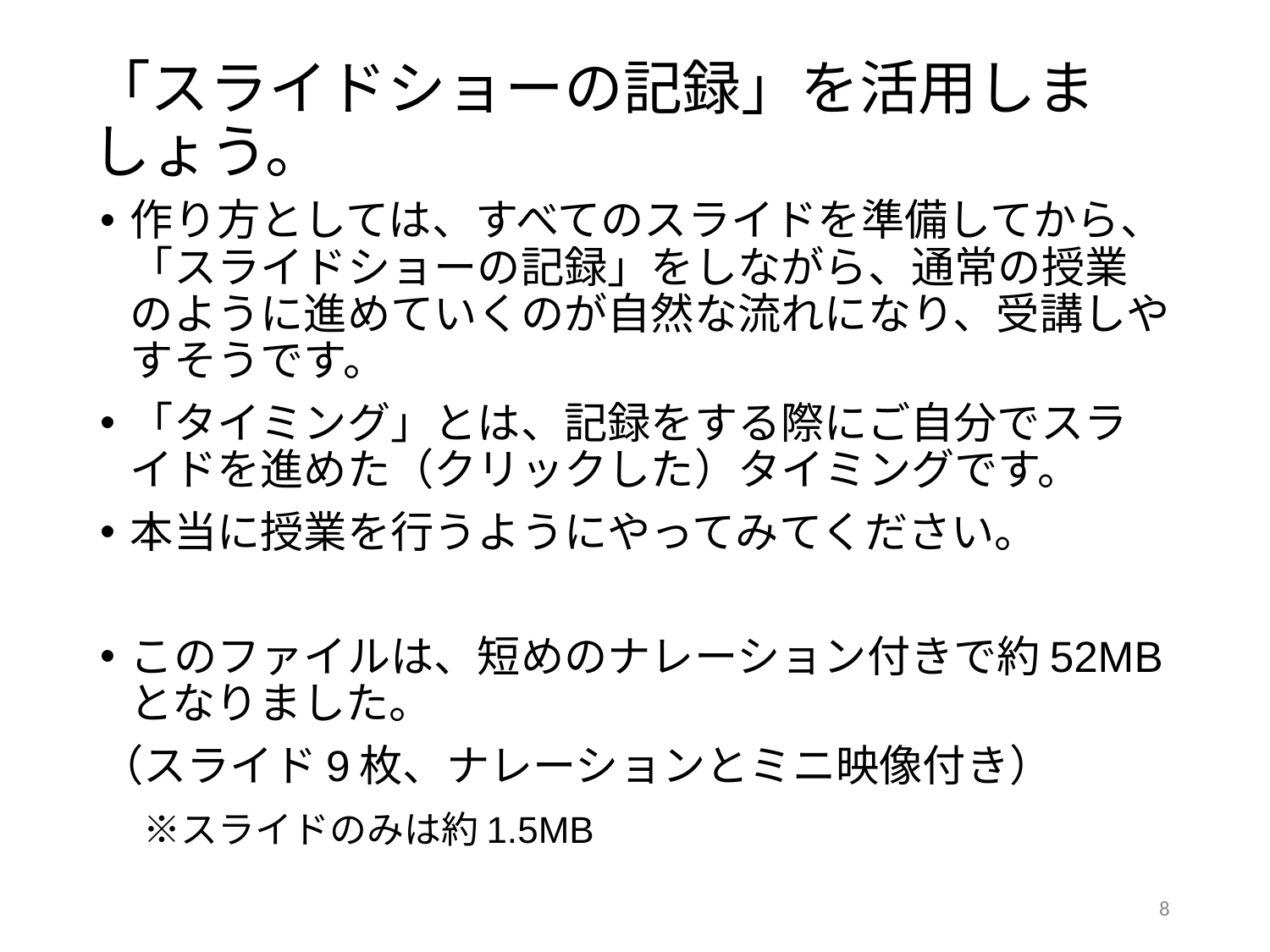

# 「スライドショーの記録」を活用しましょう。
作り方としては、すべてのスライドを準備してから、「スライドショーの記録」をしながら、通常の授業のように進めていくのが自然な流れになり、受講しやすそうです。
「タイミング」とは、記録をする際にご自分でスライドを進めた（クリックした）タイミングです。
本当に授業を行うようにやってみてください。

このファイルは、短めのナレーション付きで約52MBとなりました。
（スライド9枚、ナレーションとミニ映像付き）
　※スライドのみは約1.5MB
8